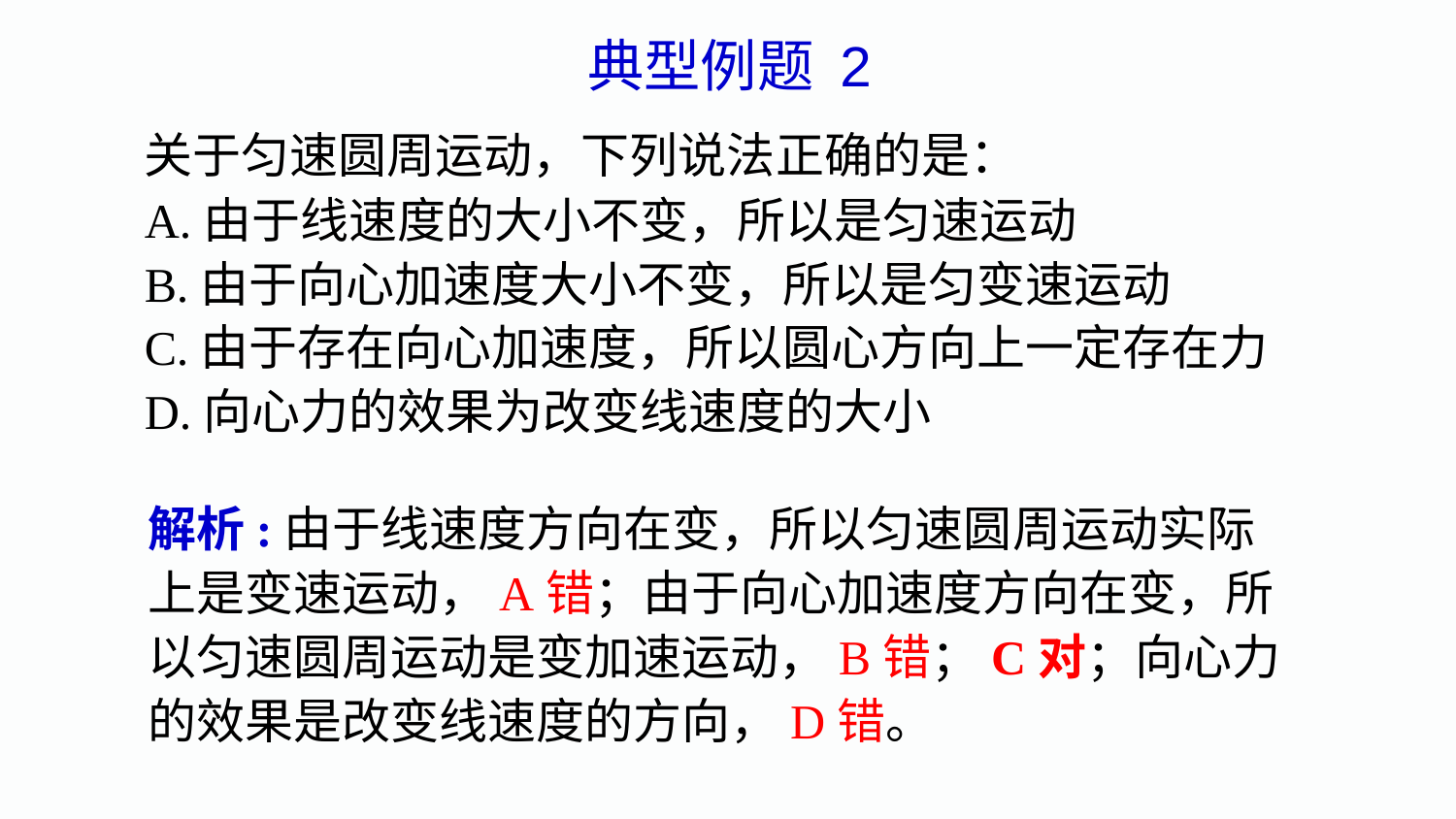

典型例题 2
关于匀速圆周运动，下列说法正确的是：
A.由于线速度的大小不变，所以是匀速运动
B.由于向心加速度大小不变，所以是匀变速运动
C.由于存在向心加速度，所以圆心方向上一定存在力
D.向心力的效果为改变线速度的大小
解析:由于线速度方向在变，所以匀速圆周运动实际上是变速运动，A错；由于向心加速度方向在变，所以匀速圆周运动是变加速运动，B错；C对；向心力的效果是改变线速度的方向，D错。